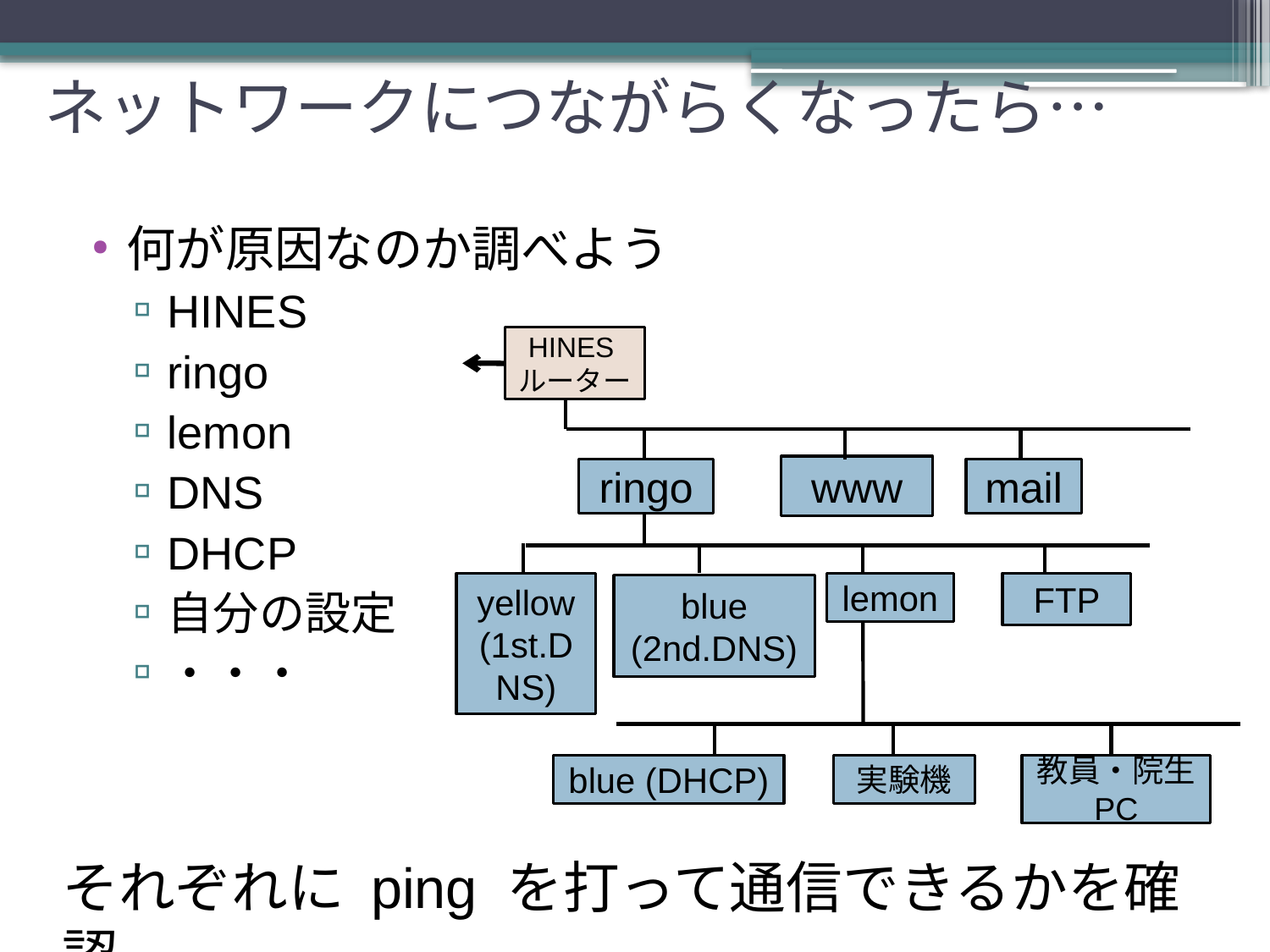

ネットワークにつながらくなったら…
何が原因なのか調べよう
HINES
ringo
lemon
DNS
DHCP
自分の設定
・・・
HINESルーター
www
mail
ringo
yellow
(1st.DNS)
FTP
lemon
blue
(2nd.DNS)
教員・院生 PC
blue (DHCP)
実験機
それぞれに ping を打って通信できるかを確認